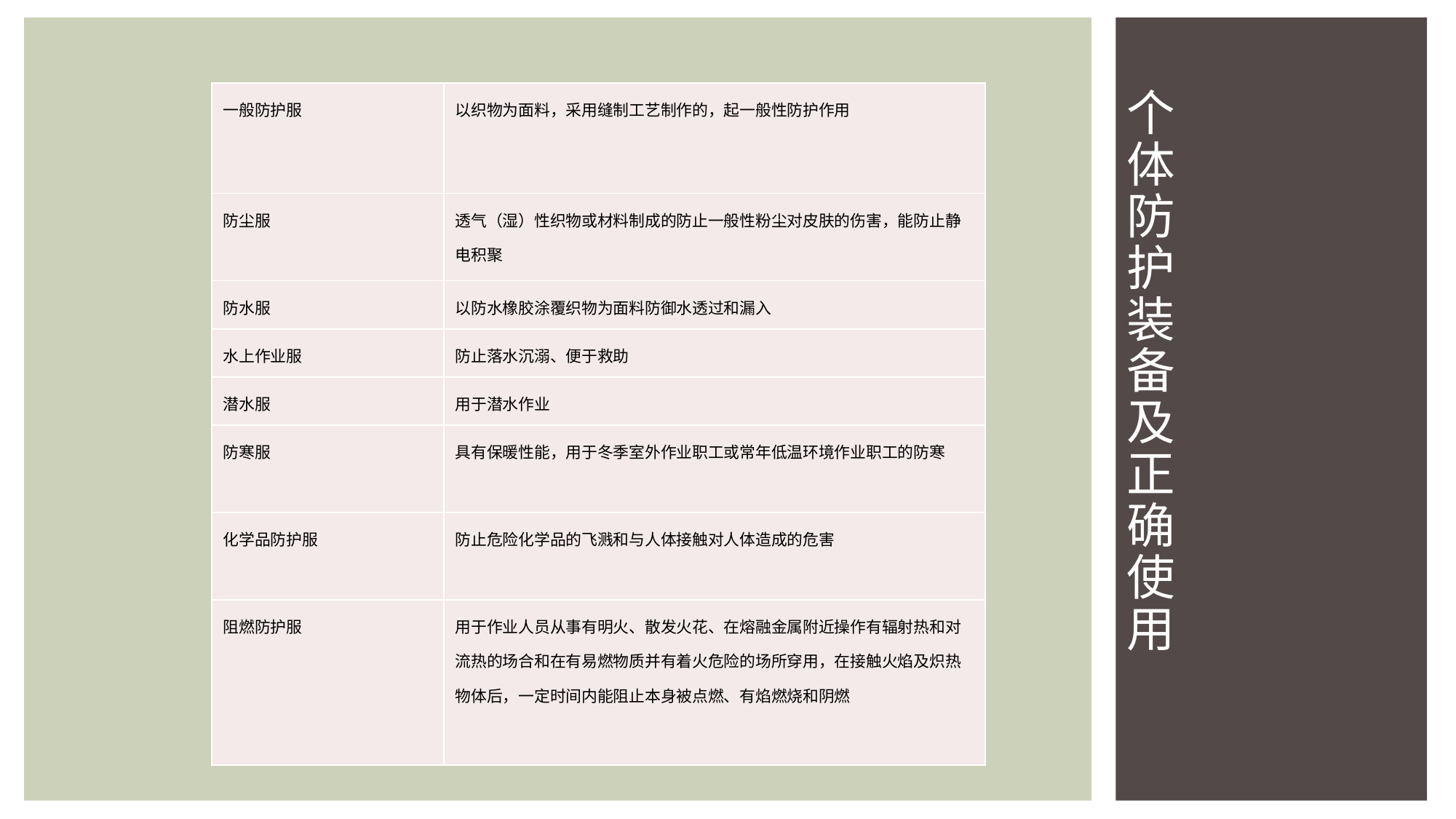

# 个体防护装备及正确使用
| 一般防护服 | 以织物为面料，采用缝制工艺制作的，起一般性防护作用 |
| --- | --- |
| 防尘服 | 透气（湿）性织物或材料制成的防止一般性粉尘对皮肤的伤害，能防止静电积聚 |
| 防水服 | 以防水橡胶涂覆织物为面料防御水透过和漏入 |
| 水上作业服 | 防止落水沉溺、便于救助 |
| 潜水服 | 用于潜水作业 |
| 防寒服 | 具有保暖性能，用于冬季室外作业职工或常年低温环境作业职工的防寒 |
| 化学品防护服 | 防止危险化学品的飞溅和与人体接触对人体造成的危害 |
| 阻燃防护服 | 用于作业人员从事有明火、散发火花、在熔融金属附近操作有辐射热和对流热的场合和在有易燃物质并有着火危险的场所穿用，在接触火焰及炽热物体后，一定时间内能阻止本身被点燃、有焰燃烧和阴燃 |